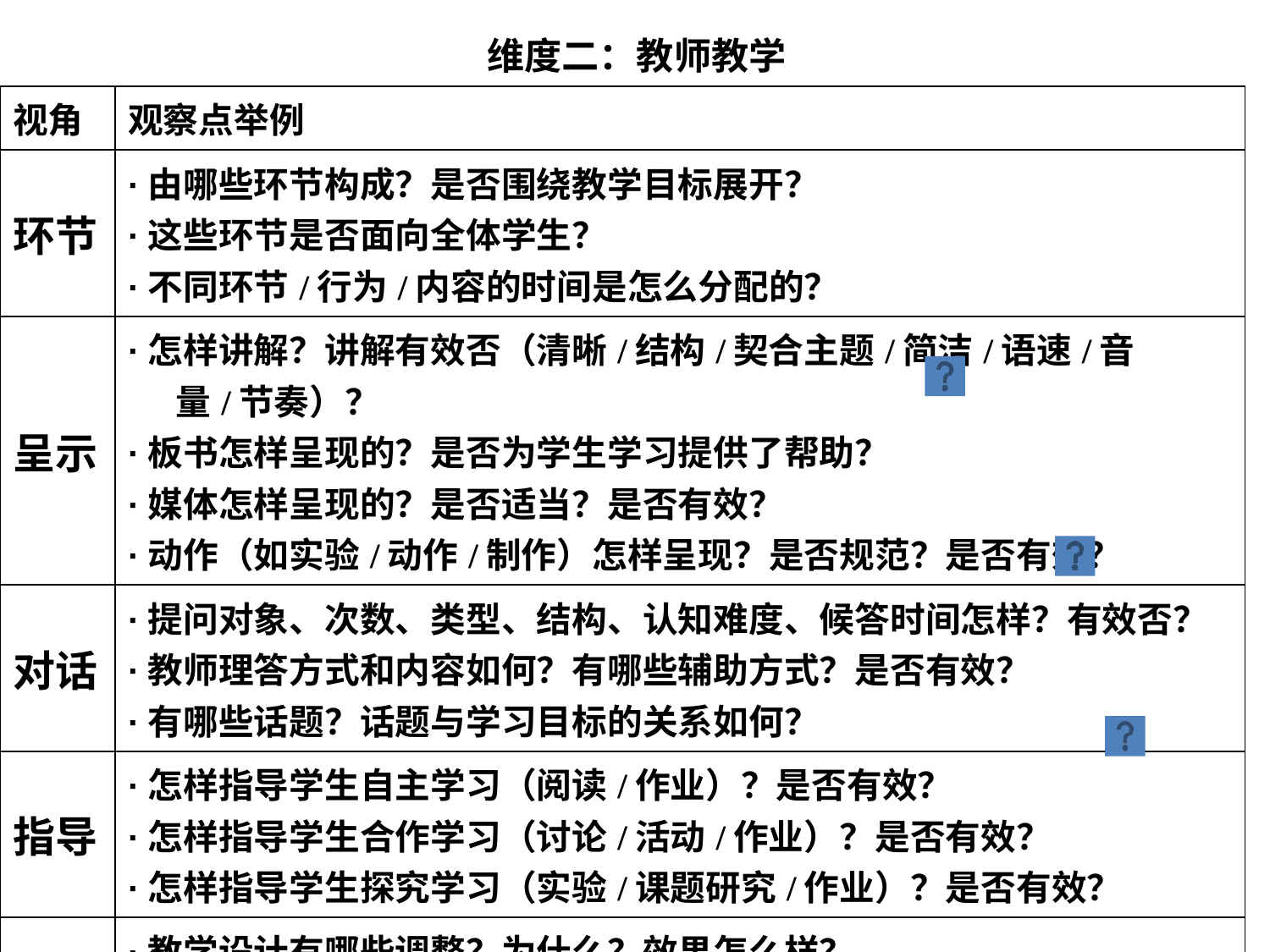

# 维度二：教师教学
| 视角 | 观察点举例 |
| --- | --- |
| 环节 | ·由哪些环节构成？是否围绕教学目标展开？ ·这些环节是否面向全体学生？ ·不同环节/行为/内容的时间是怎么分配的？ |
| 呈示 | ·怎样讲解？讲解有效否（清晰/结构/契合主题/简洁/语速/音量/节奏）？ ·板书怎样呈现的？是否为学生学习提供了帮助？ ·媒体怎样呈现的？是否适当？是否有效？ ·动作（如实验/动作/制作）怎样呈现？是否规范？是否有效？ |
| 对话 | ·提问对象、次数、类型、结构、认知难度、候答时间怎样？有效否？ ·教师理答方式和内容如何？有哪些辅助方式？是否有效？ ·有哪些话题？话题与学习目标的关系如何？ |
| 指导 | ·怎样指导学生自主学习（阅读/作业）？是否有效？ ·怎样指导学生合作学习（讨论/活动/作业）？是否有效？ ·怎样指导学生探究学习（实验/课题研究/作业）？是否有效？ |
| 机智 | ·教学设计有哪些调整？为什么？效果怎么样？ ·如何处理来自学生或情景的突发事件？效果怎么样？ ·呈现了哪些非言语行为（表情/移动/体态语）？效果怎么样？ ·有哪些具有特色的课堂行为（语言/教态/学识/技能/思想）？ |